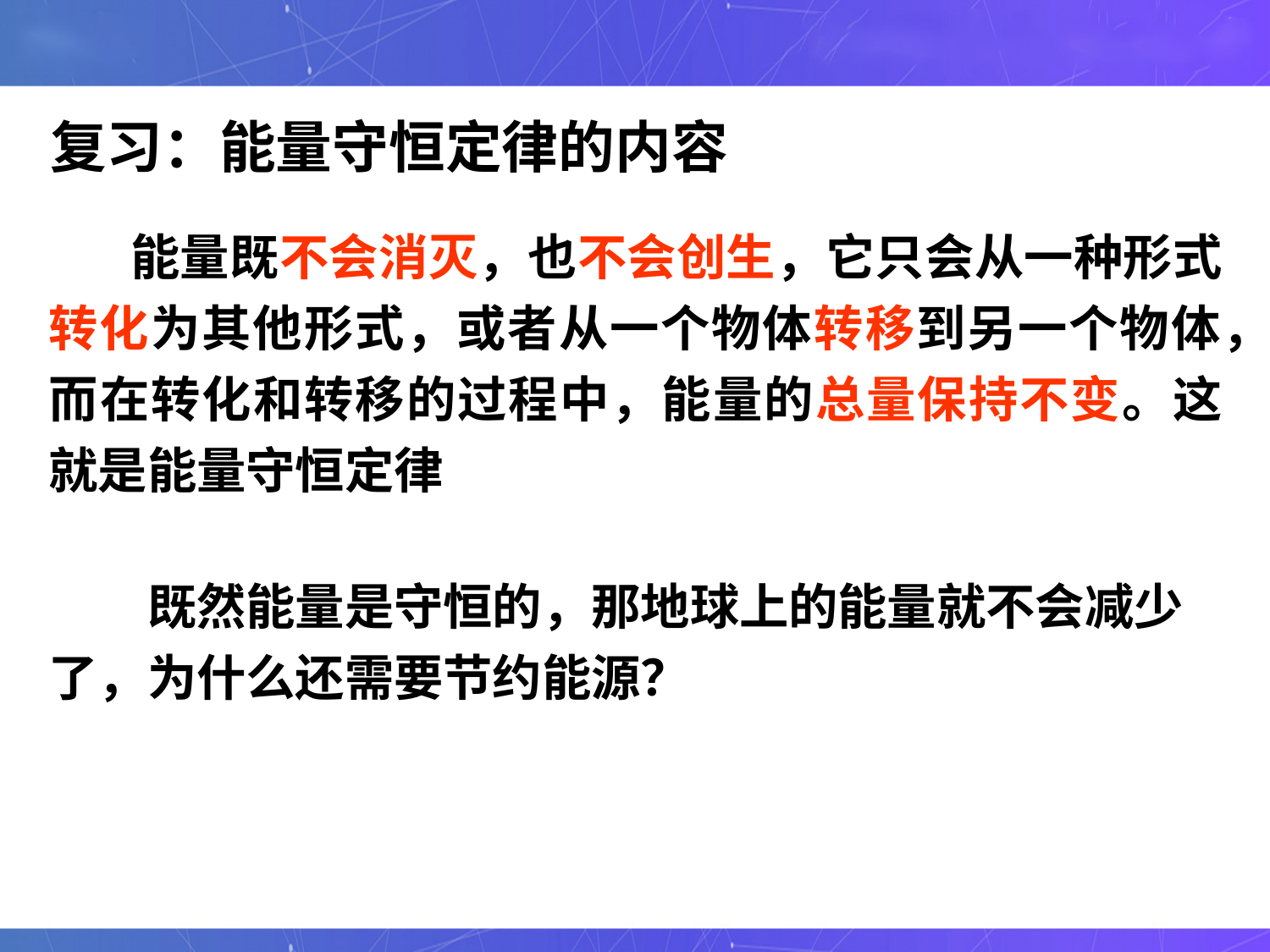

复习：能量守恒定律的内容
      能量既不会消灭，也不会创生，它只会从一种形式转化为其他形式，或者从一个物体转移到另一个物体，而在转化和转移的过程中，能量的总量保持不变。这就是能量守恒定律
　　既然能量是守恒的，那地球上的能量就不会减少了，为什么还需要节约能源？